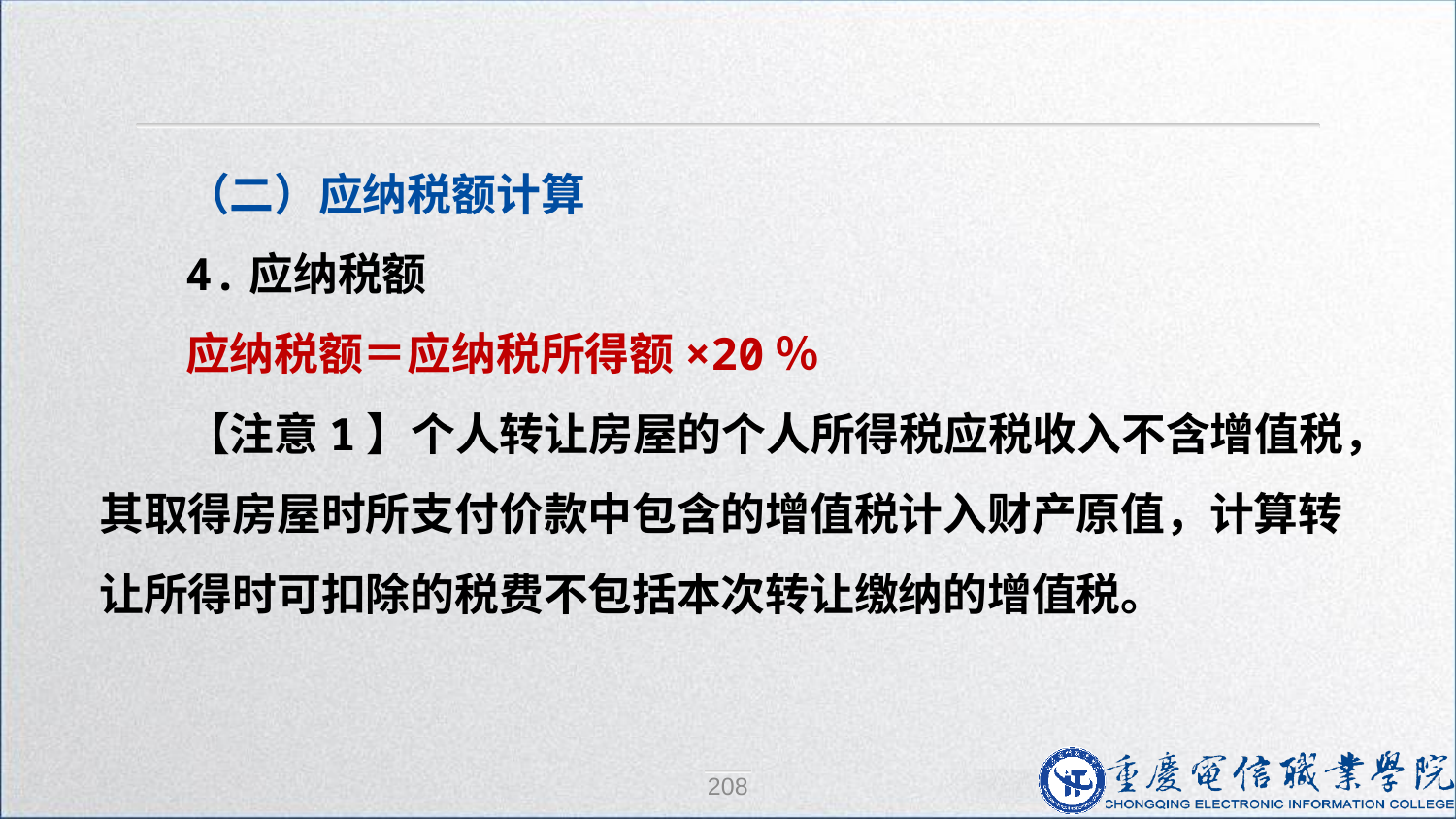

（二）应纳税额计算
4.应纳税额
应纳税额＝应纳税所得额×20％
【注意1】个人转让房屋的个人所得税应税收入不含增值税，其取得房屋时所支付价款中包含的增值税计入财产原值，计算转让所得时可扣除的税费不包括本次转让缴纳的增值税。
208